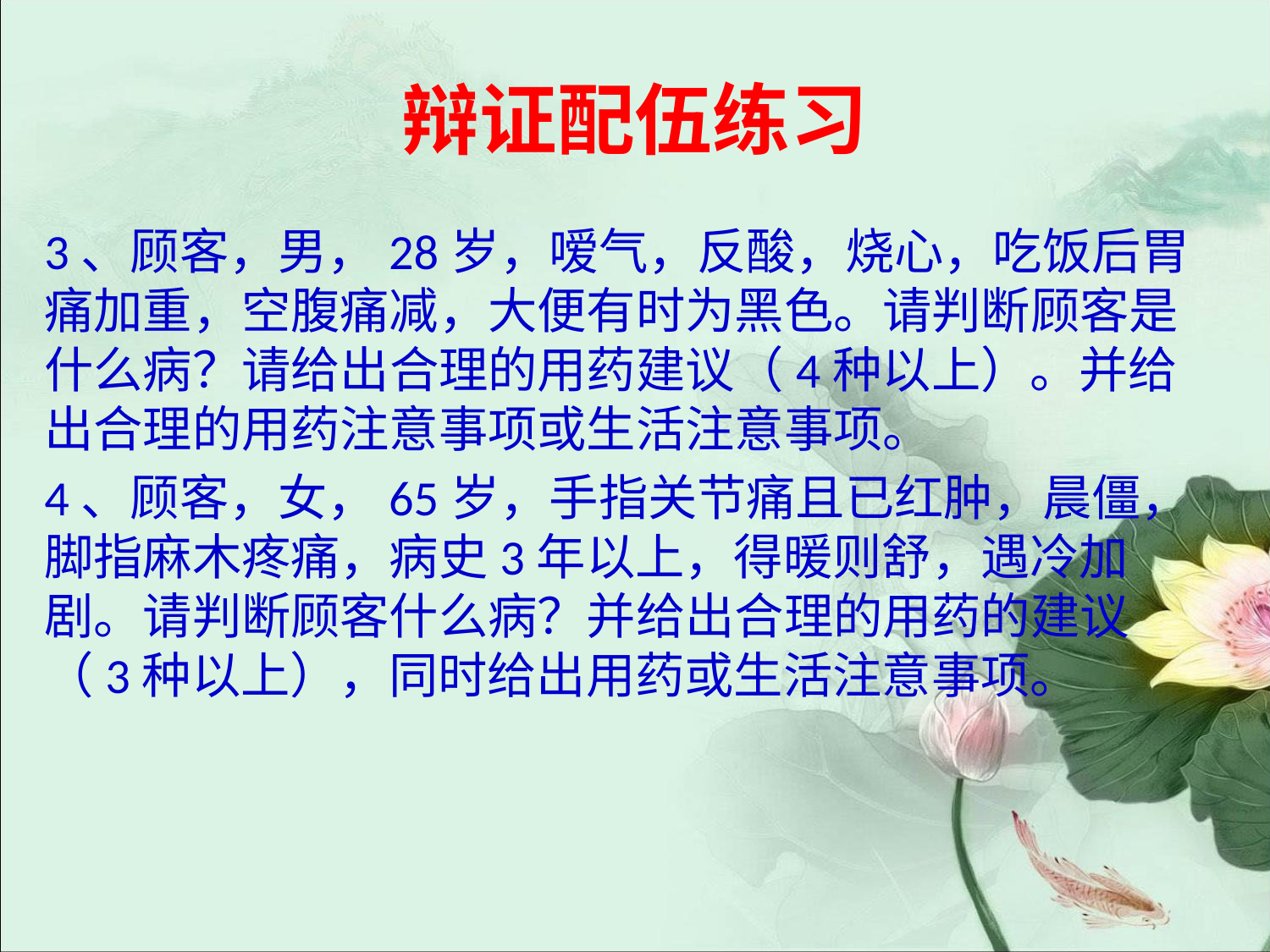

# 辩证配伍练习

3、顾客，男，28岁，嗳气，反酸，烧心，吃饭后胃痛加重，空腹痛减，大便有时为黑色。请判断顾客是什么病？请给出合理的用药建议（4种以上）。并给出合理的用药注意事项或生活注意事项。
4、顾客，女，65岁，手指关节痛且已红肿，晨僵，脚指麻木疼痛，病史3年以上，得暖则舒，遇冷加剧。请判断顾客什么病？并给出合理的用药的建议（3种以上），同时给出用药或生活注意事项。